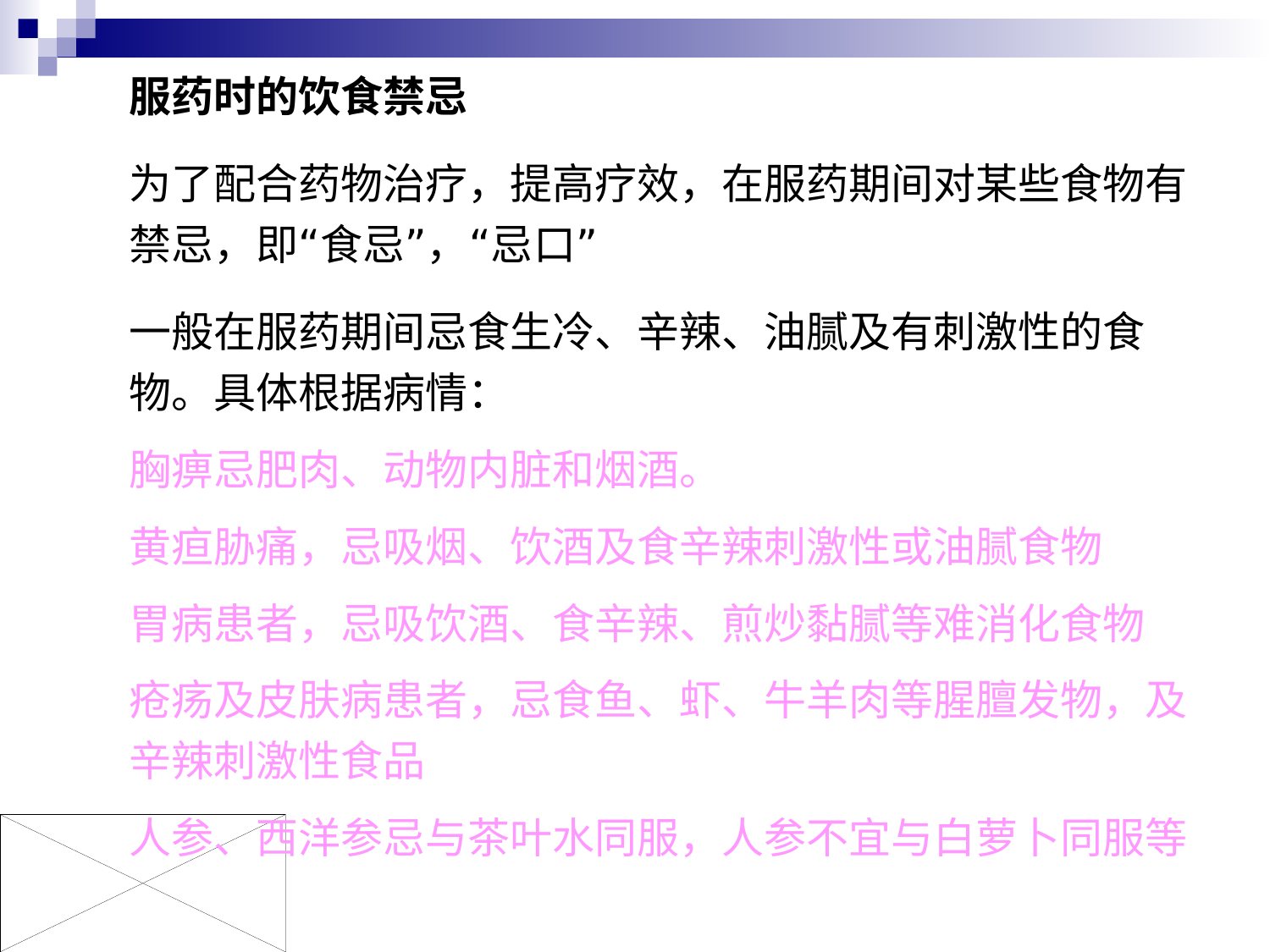

服药时的饮食禁忌
为了配合药物治疗，提高疗效，在服药期间对某些食物有禁忌，即“食忌”，“忌口”
一般在服药期间忌食生冷、辛辣、油腻及有刺激性的食物。具体根据病情：
胸痹忌肥肉、动物内脏和烟酒。
黄疸胁痛，忌吸烟、饮酒及食辛辣刺激性或油腻食物
胃病患者，忌吸饮酒、食辛辣、煎炒黏腻等难消化食物
疮疡及皮肤病患者，忌食鱼、虾、牛羊肉等腥膻发物，及辛辣刺激性食品
人参、西洋参忌与茶叶水同服，人参不宜与白萝卜同服等